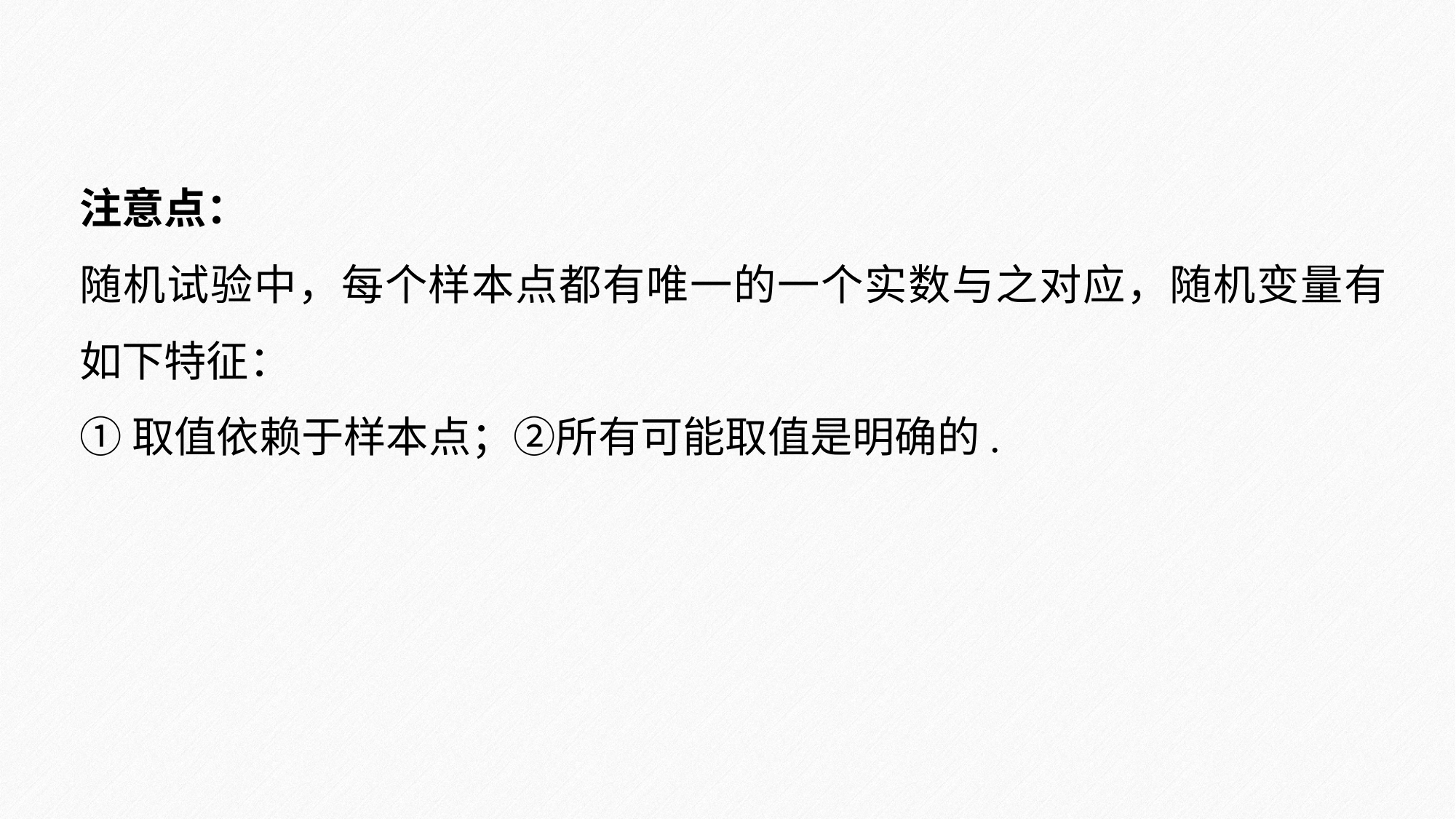

注意点：
随机试验中，每个样本点都有唯一的一个实数与之对应，随机变量有如下特征：
①取值依赖于样本点；②所有可能取值是明确的.